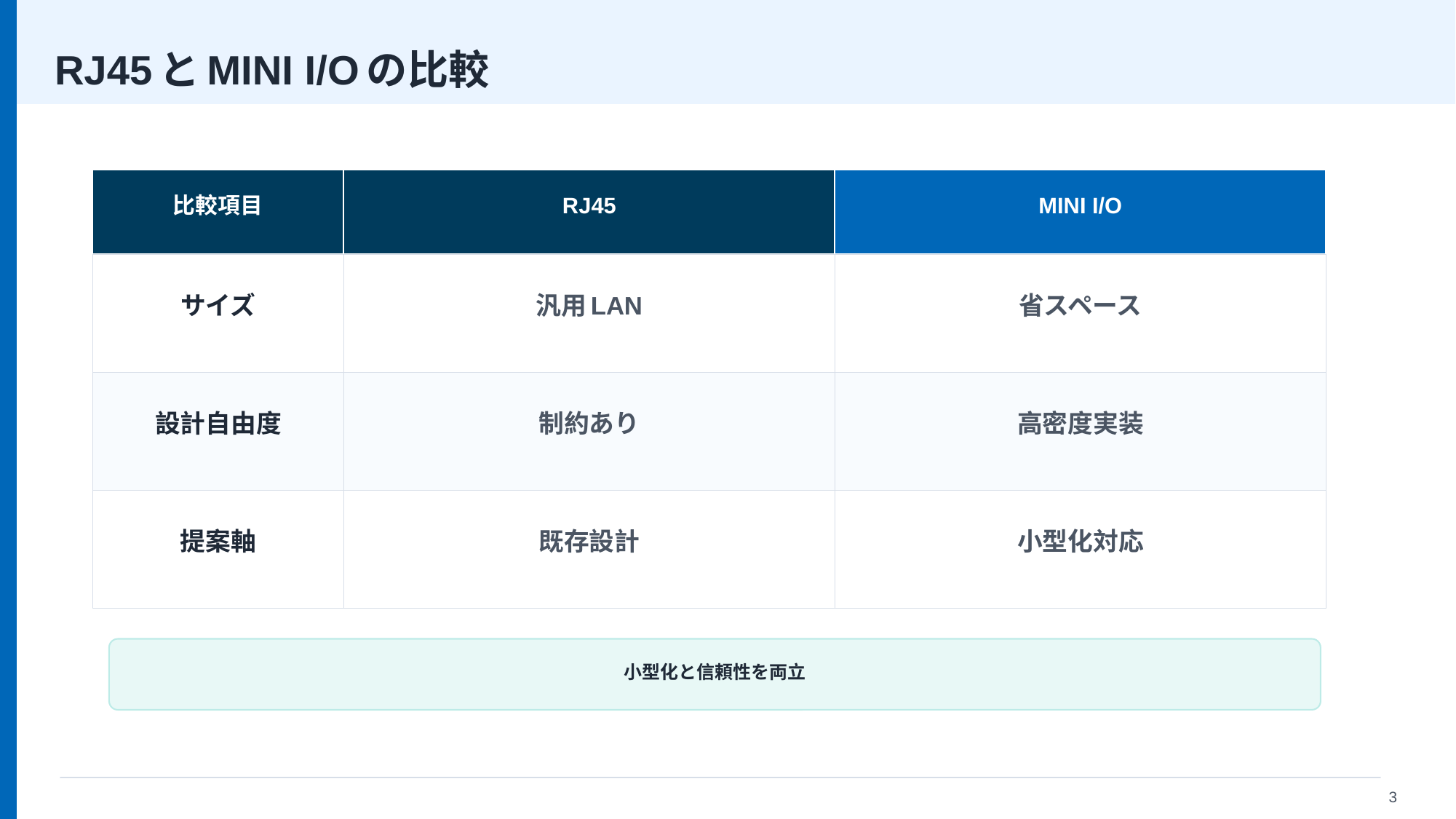

RJ45とMINI I/Oの比較

比較項目
RJ45
MINI I/O

サイズ
汎用LAN
省スペース

設計自由度
制約あり
高密度実装

提案軸
既存設計
小型化対応

小型化と信頼性を両立

3